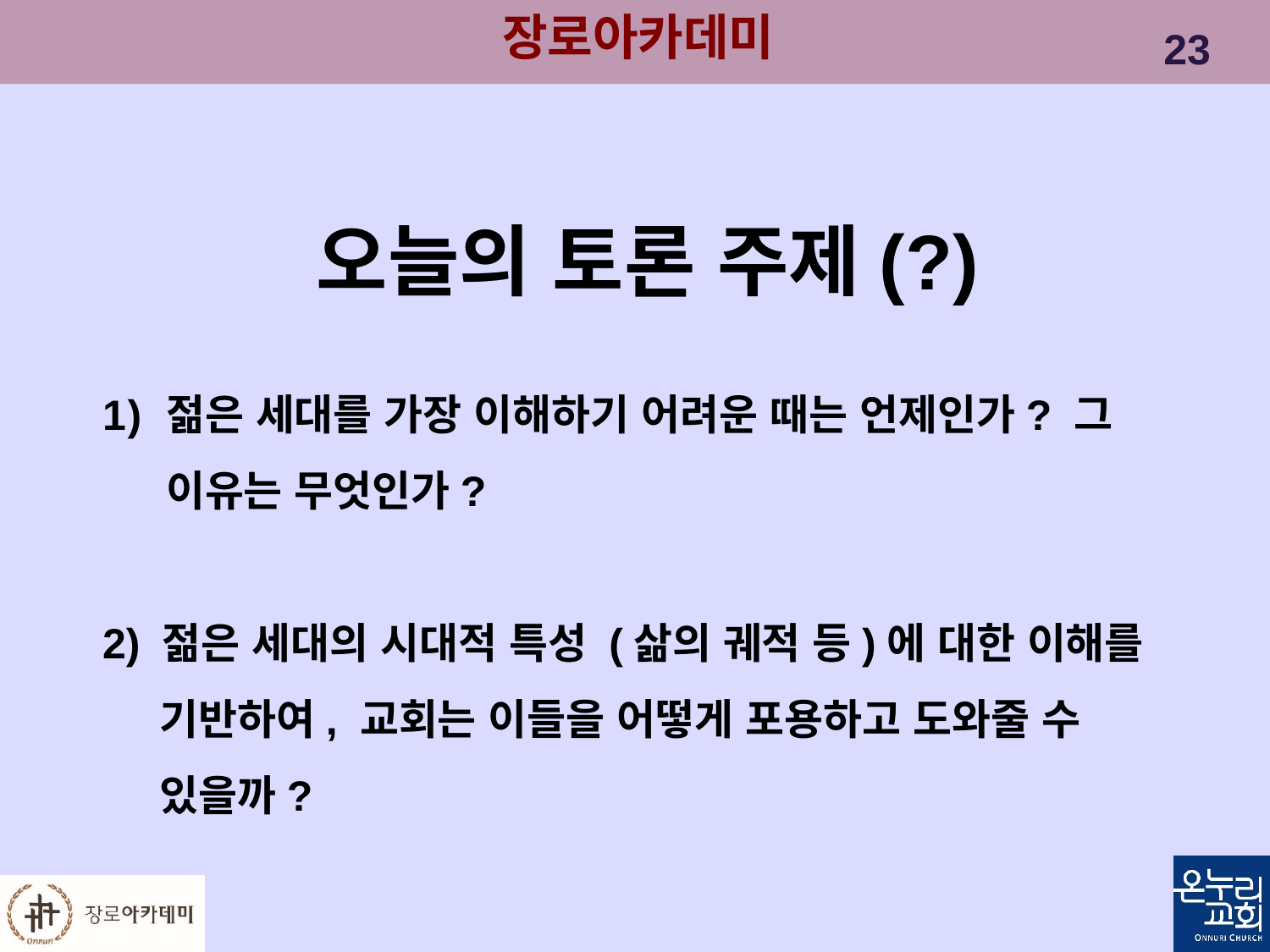

오늘의 토론 주제(?)

젊은 세대를 가장 이해하기 어려운 때는 언제인가? 그 이유는 무엇인가?

2) 젊은 세대의 시대적 특성 (삶의 궤적 등)에 대한 이해를
    기반하여, 교회는 이들을 어떻게 포용하고 도와줄 수
    있을까?